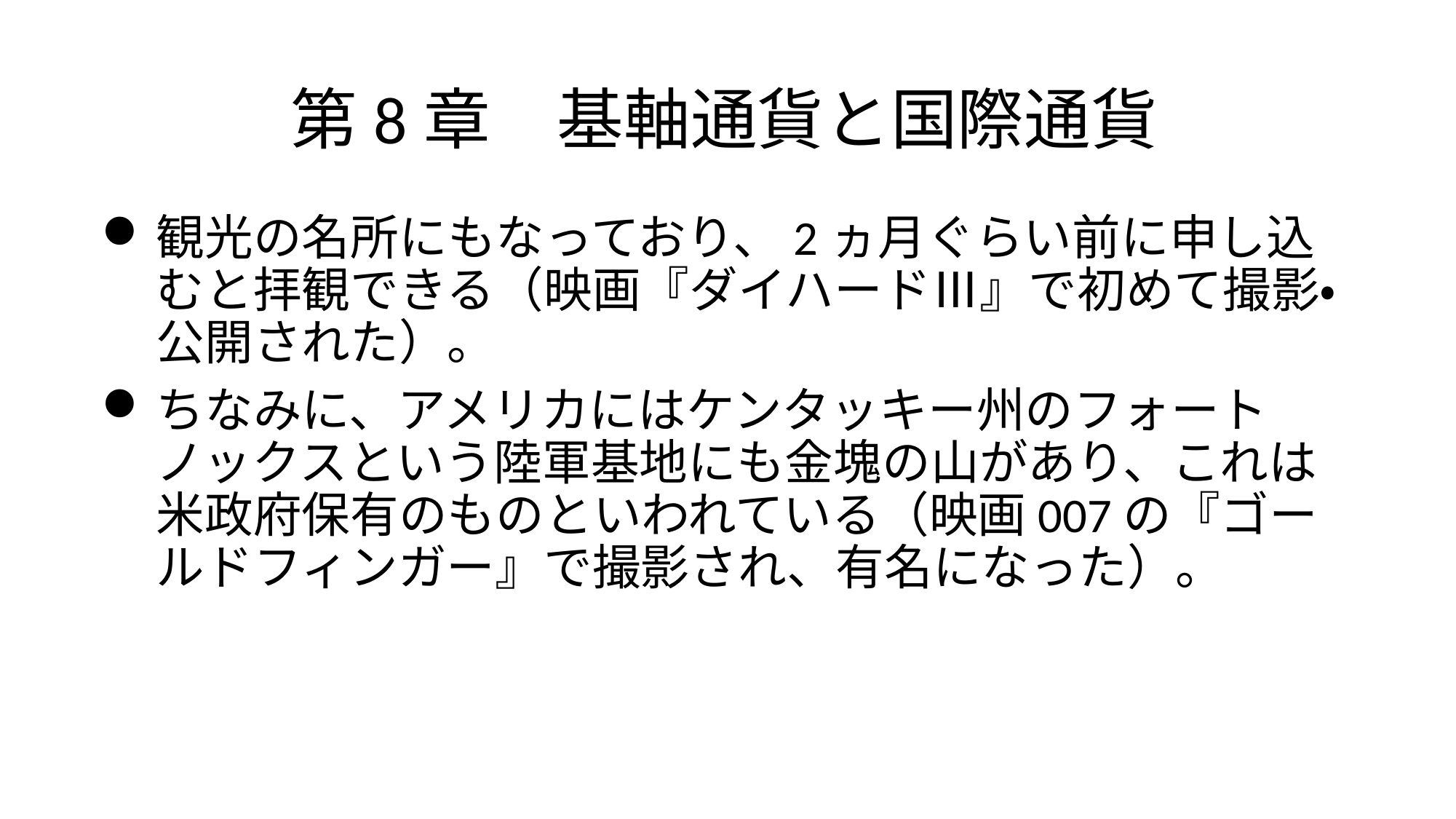

# 第8章　基軸通貨と国際通貨
観光の名所にもなっており、2ヵ月ぐらい前に申し込むと拝観できる（映画『ダイハードⅢ』で初めて撮影・公開された）。
ちなみに、アメリカにはケンタッキー州のフォートノックスという陸軍基地にも金塊の山があり、これは米政府保有のものといわれている（映画007の『ゴールドフィンガー』で撮影され、有名になった）。